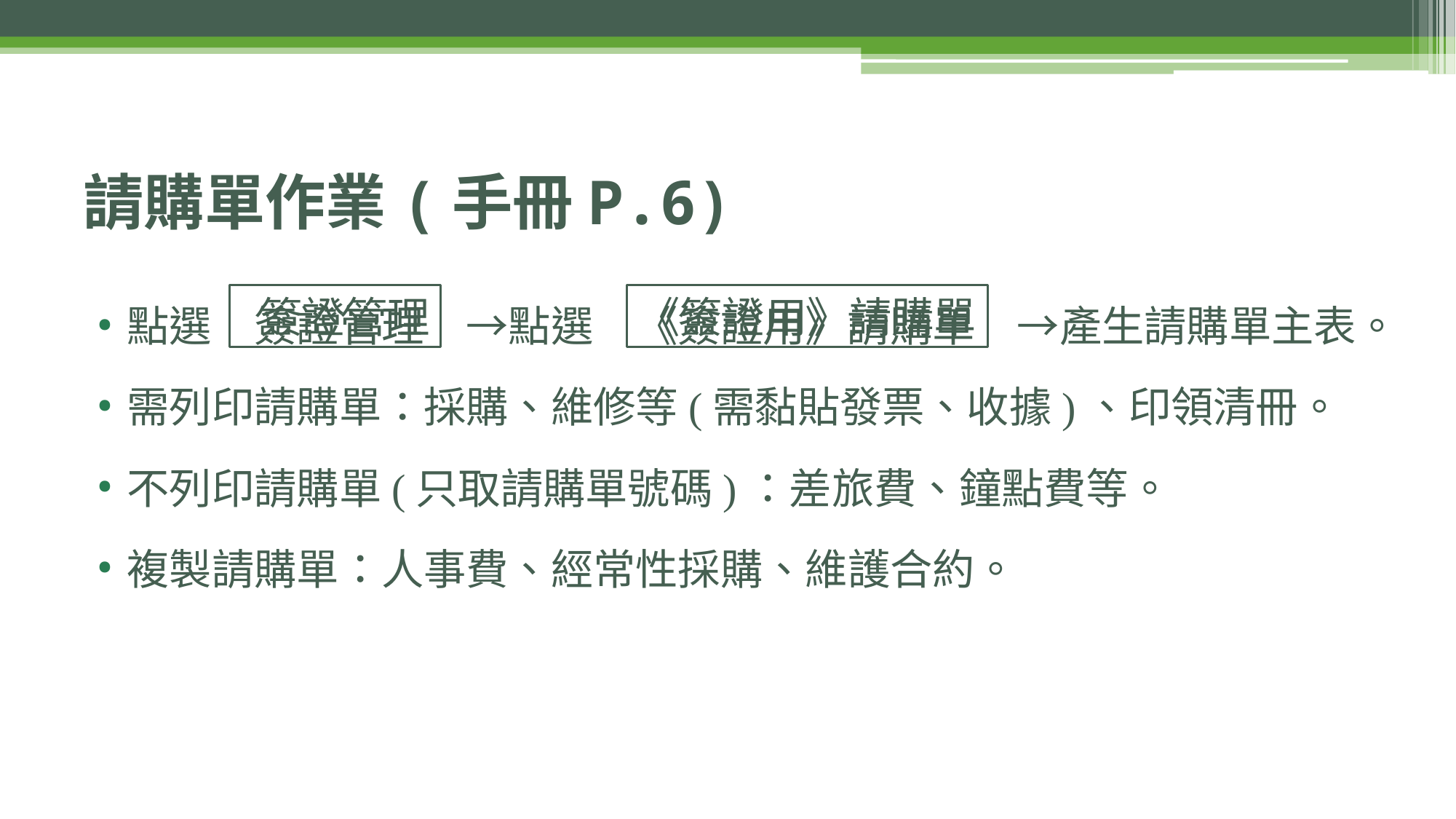

# 請購單作業(手冊P.6)
點選　簽證管理　→點選　《簽證用》請購單　→產生請購單主表。
需列印請購單：採購、維修等(需黏貼發票、收據)、印領清冊。
不列印請購單(只取請購單號碼)：差旅費、鐘點費等。
複製請購單：人事費、經常性採購、維護合約。
 簽證管理
《簽證用》請購單